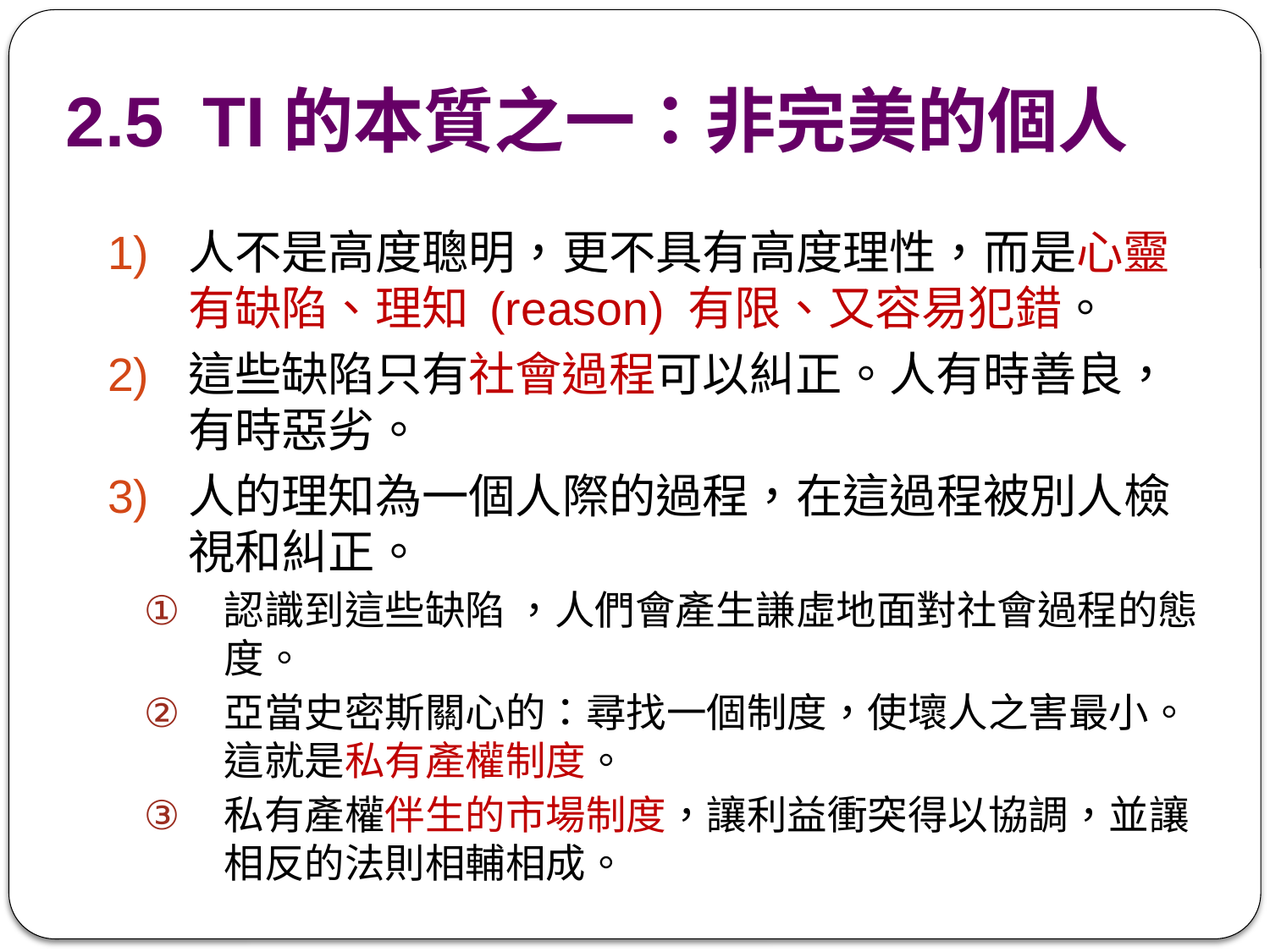

# 2.5  TI的本質之一：非完美的個人
人不是高度聰明，更不具有高度理性，而是心靈有缺陷、理知 (reason) 有限、又容易犯錯。
這些缺陷只有社會過程可以糾正。人有時善良，有時惡劣。
人的理知為一個人際的過程，在這過程被別人檢視和糾正。
認識到這些缺陷 ，人們會產生謙虛地面對社會過程的態度。
亞當史密斯關心的：尋找一個制度，使壞人之害最小。這就是私有產權制度。
私有產權伴生的市場制度，讓利益衝突得以協調，並讓相反的法則相輔相成。
23